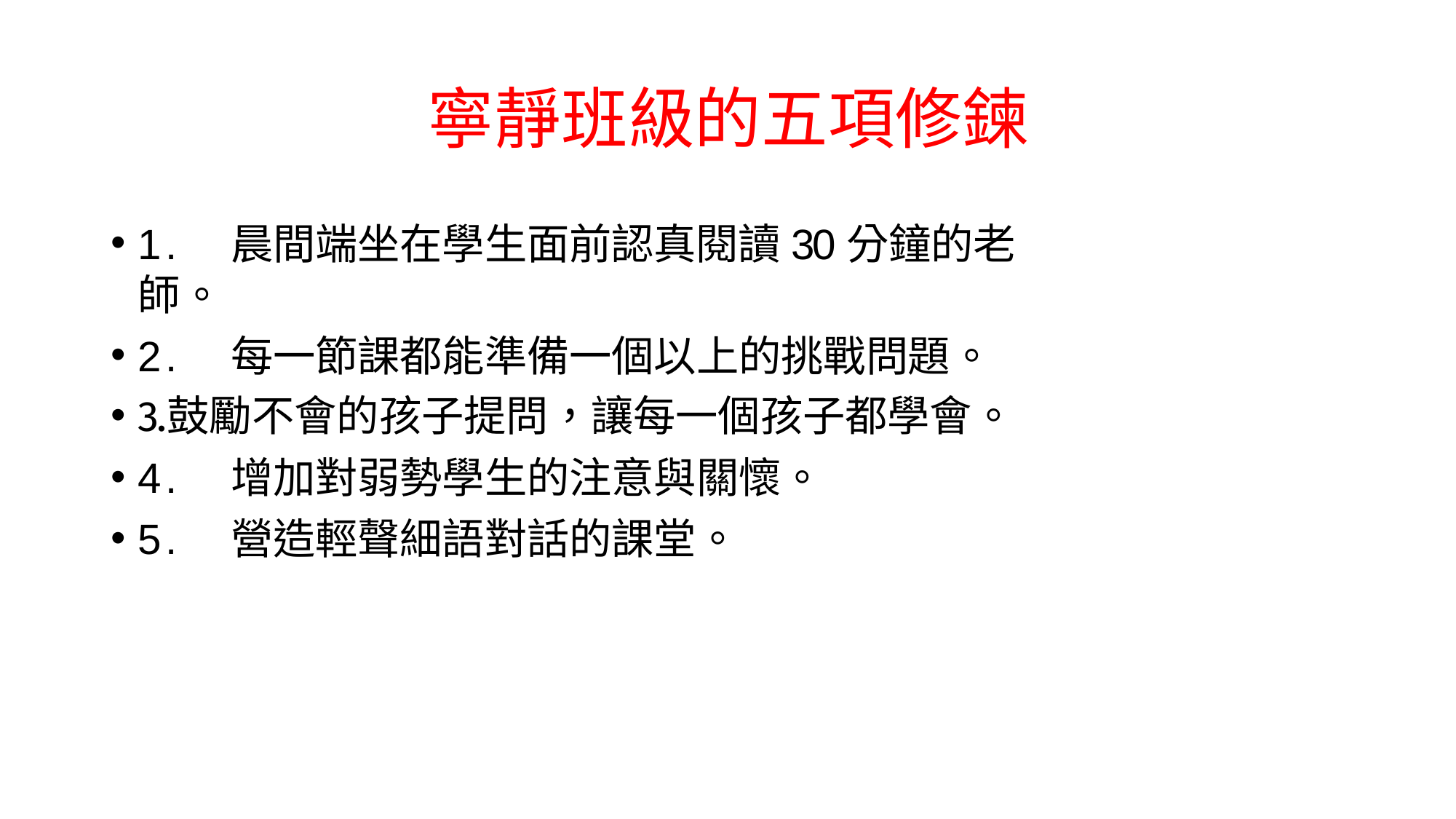

# 寧靜班級的五項修鍊
1.	晨間端坐在學生面前認真閱讀30分鐘的老師。
2.	每一節課都能準備一個以上的挑戰問題。
3.	鼓勵不會的孩子提問，讓每一個孩子都學會。
4.	增加對弱勢學生的注意與關懷。
5.	營造輕聲細語對話的課堂。